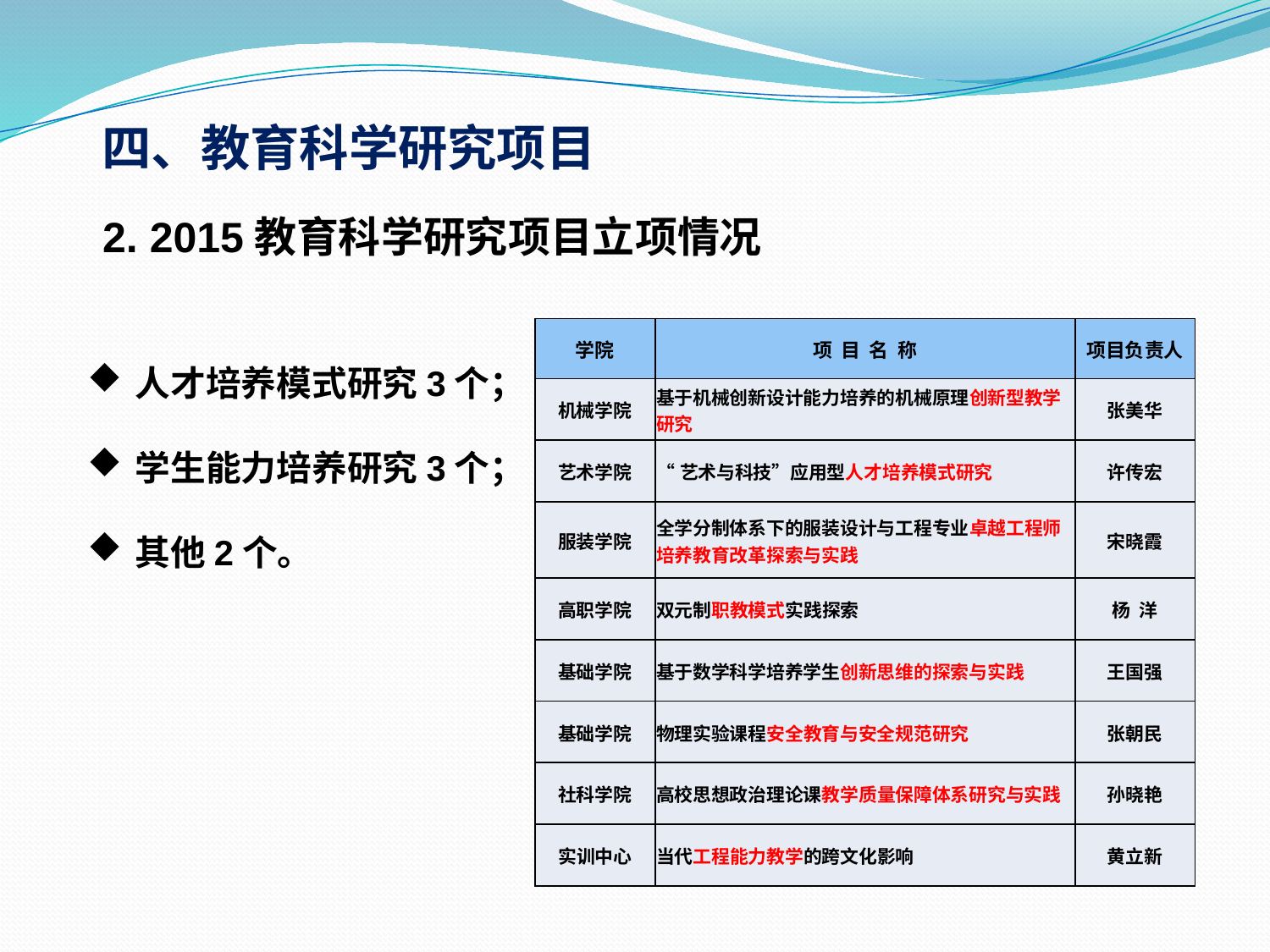

四、教育科学研究项目
2. 2015教育科学研究项目立项情况
人才培养模式研究3个；
学生能力培养研究3个；
其他2个。
| 学院 | 项 目 名 称 | 项目负责人 |
| --- | --- | --- |
| 机械学院 | 基于机械创新设计能力培养的机械原理创新型教学研究 | 张美华 |
| 艺术学院 | “艺术与科技”应用型人才培养模式研究 | 许传宏 |
| 服装学院 | 全学分制体系下的服装设计与工程专业卓越工程师培养教育改革探索与实践 | 宋晓霞 |
| 高职学院 | 双元制职教模式实践探索 | 杨 洋 |
| 基础学院 | 基于数学科学培养学生创新思维的探索与实践 | 王国强 |
| 基础学院 | 物理实验课程安全教育与安全规范研究 | 张朝民 |
| 社科学院 | 高校思想政治理论课教学质量保障体系研究与实践 | 孙晓艳 |
| 实训中心 | 当代工程能力教学的跨文化影响 | 黄立新 |